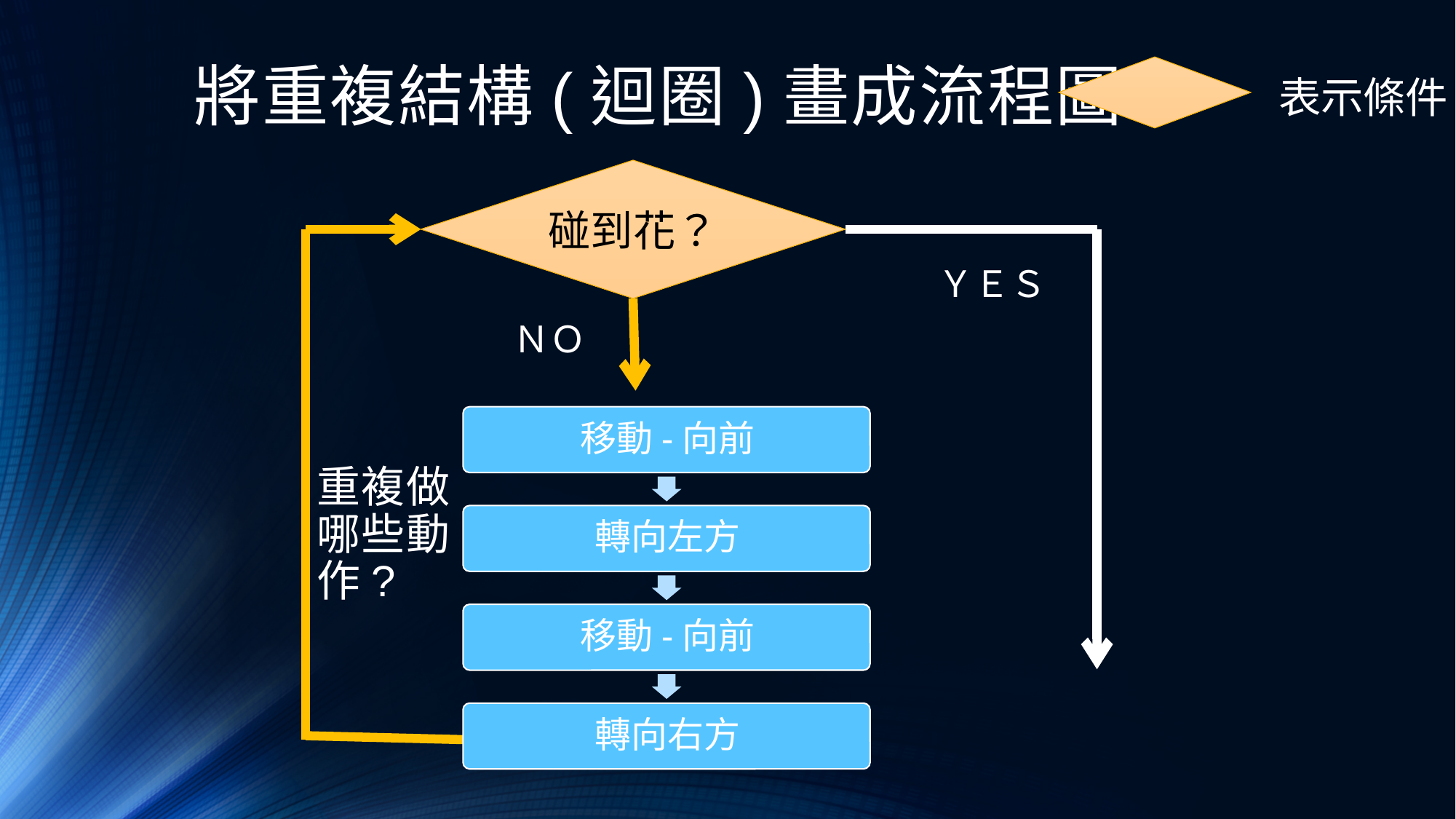

# 將重複結構(迴圈)畫成流程圖

表示條件
碰到花？
ＹＥＳ
ＮＯ
移動-向前

轉向左方

移動-向前

轉向右方
重複做哪些動作?